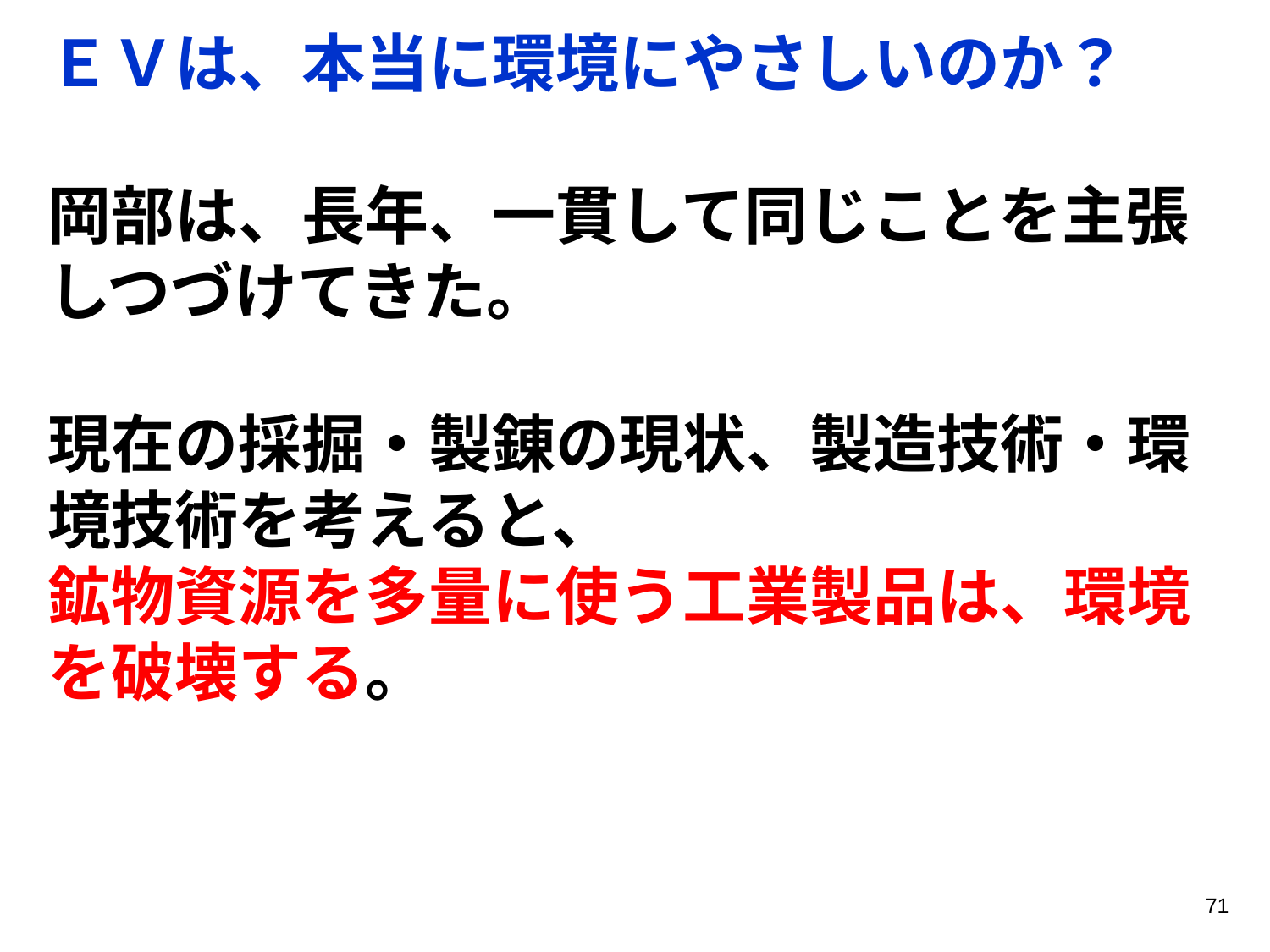

ＥＶは、本当に環境にやさしいのか？

岡部は、長年、一貫して同じことを主張しつづけてきた。

現在の採掘・製錬の現状、製造技術・環境技術を考えると、
鉱物資源を多量に使う工業製品は、環境を破壊する。

71